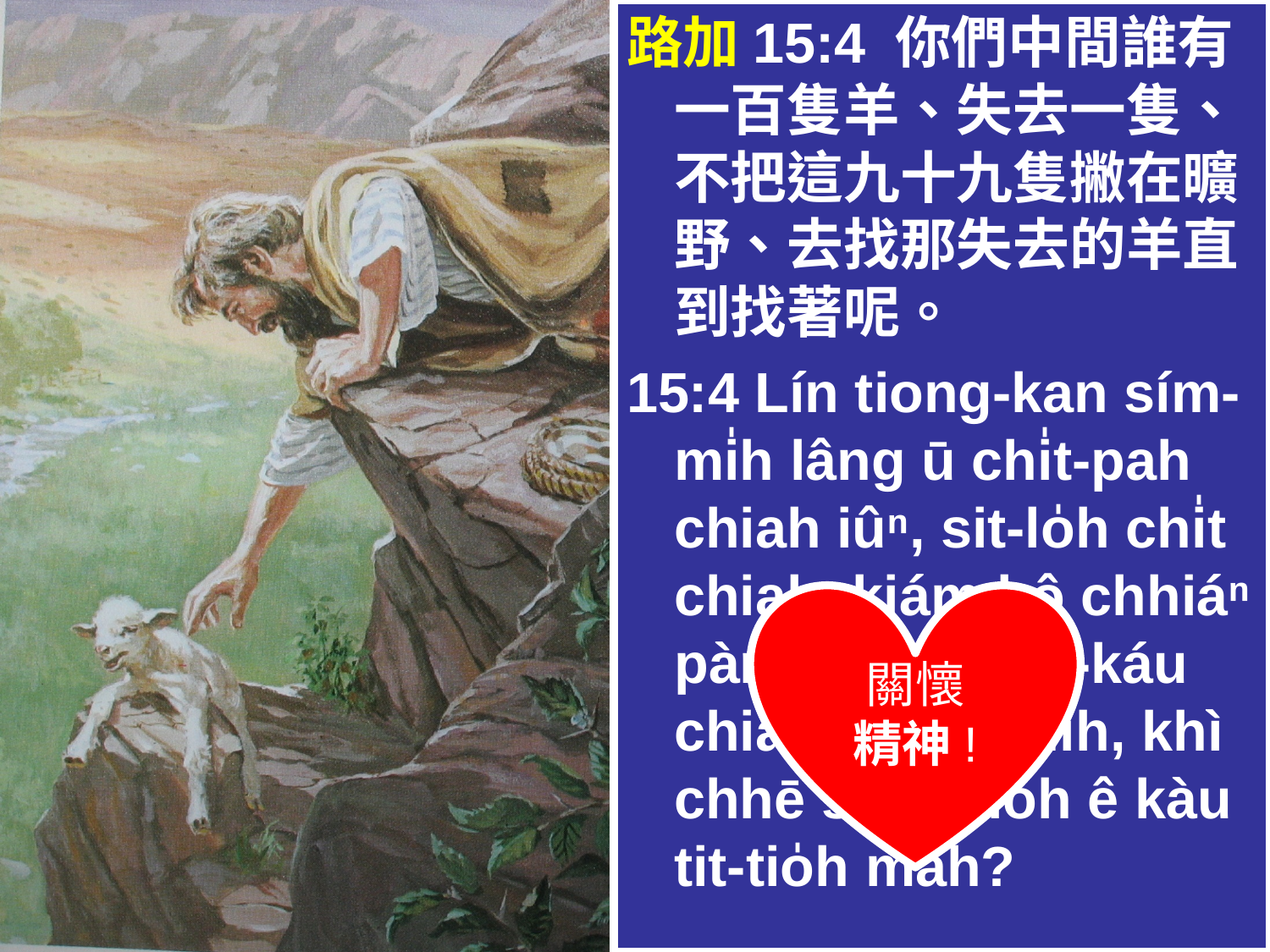

路加15:4 你們中間誰有一百隻羊、失去一隻、不把這九十九隻撇在曠野、去找那失去的羊直到找著呢。
15:4 Lín tiong-kan sím-mi̍h lâng ū chi̍t-pah chiah iûⁿ, sit-lo̍h chi̍t chiah, kiám bô chhiáⁿ pàng káu-cha̍p-káu chiah tī soaⁿ-ni̍h, khì chhē só͘ sit-lo̍h ê kàu tit-tio̍h mah?

#
關懷
精神!